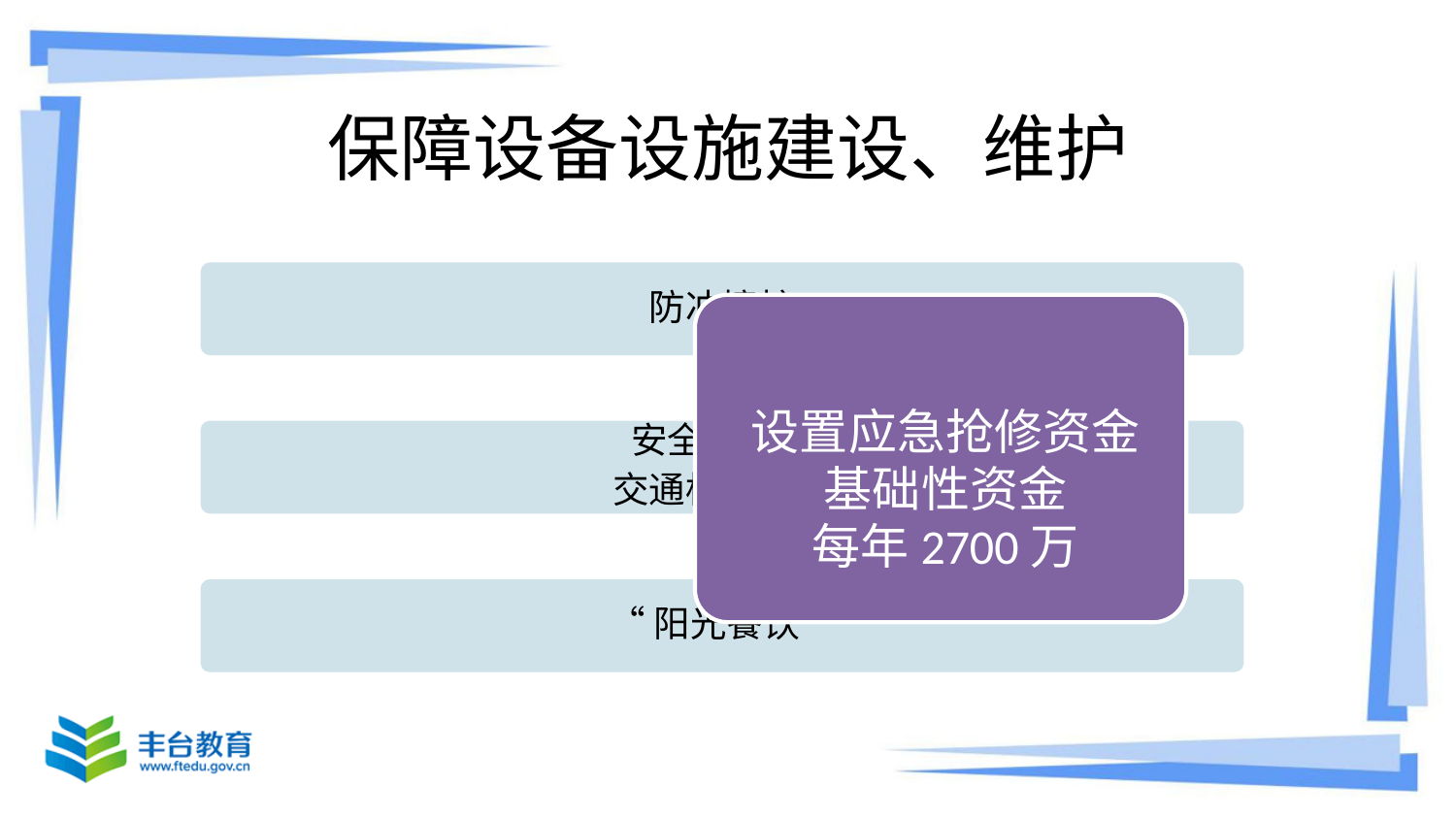

# 保障设备设施建设、维护
“阳光餐饮”
安全警示牌
交通标志标线
防冲撞桩
设置应急抢修资金
基础性资金
每年2700万